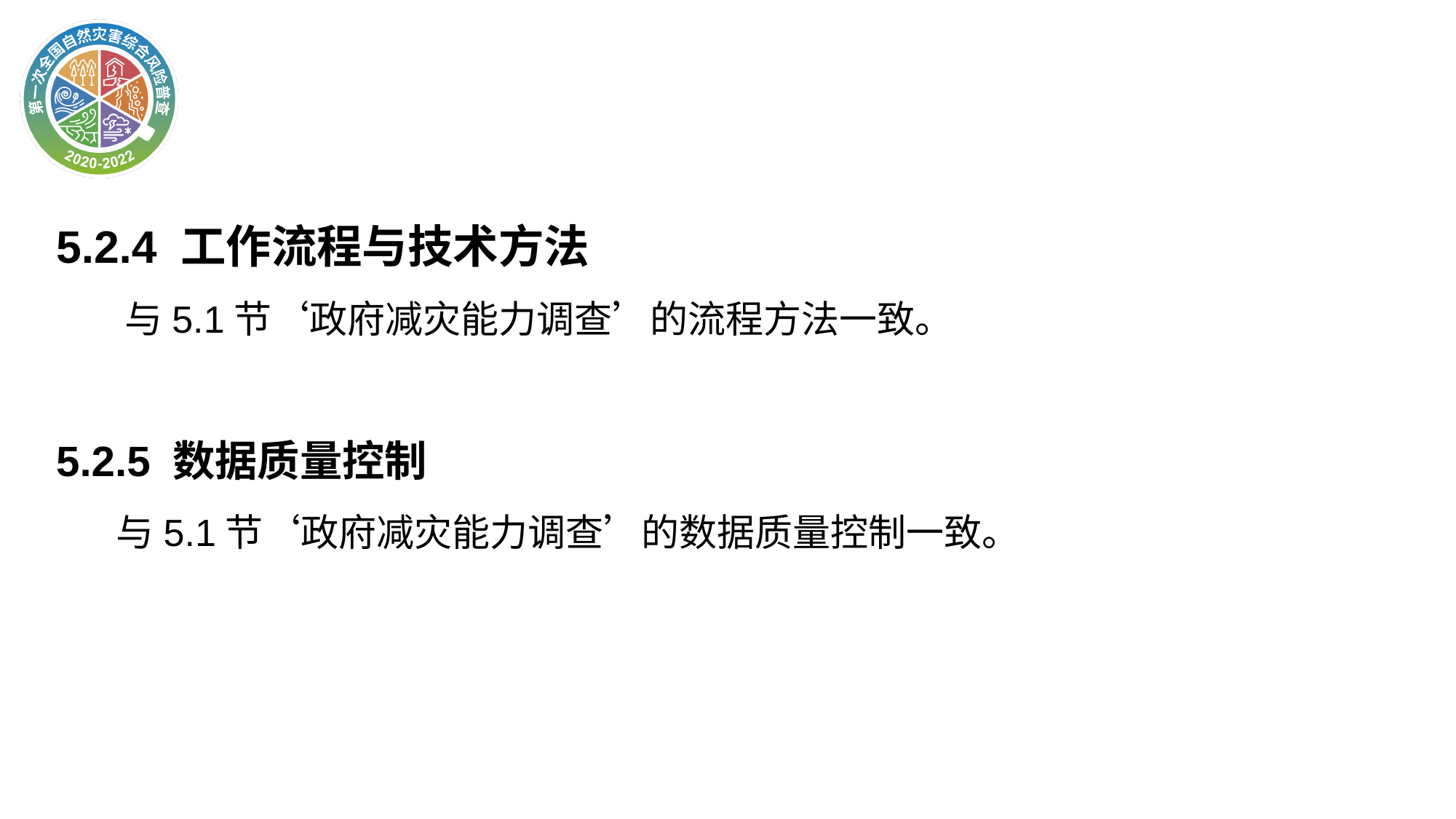

5.2.4 工作流程与技术方法
       与5.1节‘政府减灾能力调查’的流程方法一致。

5.2.5 数据质量控制
      与5.1节‘政府减灾能力调查’的数据质量控制一致。